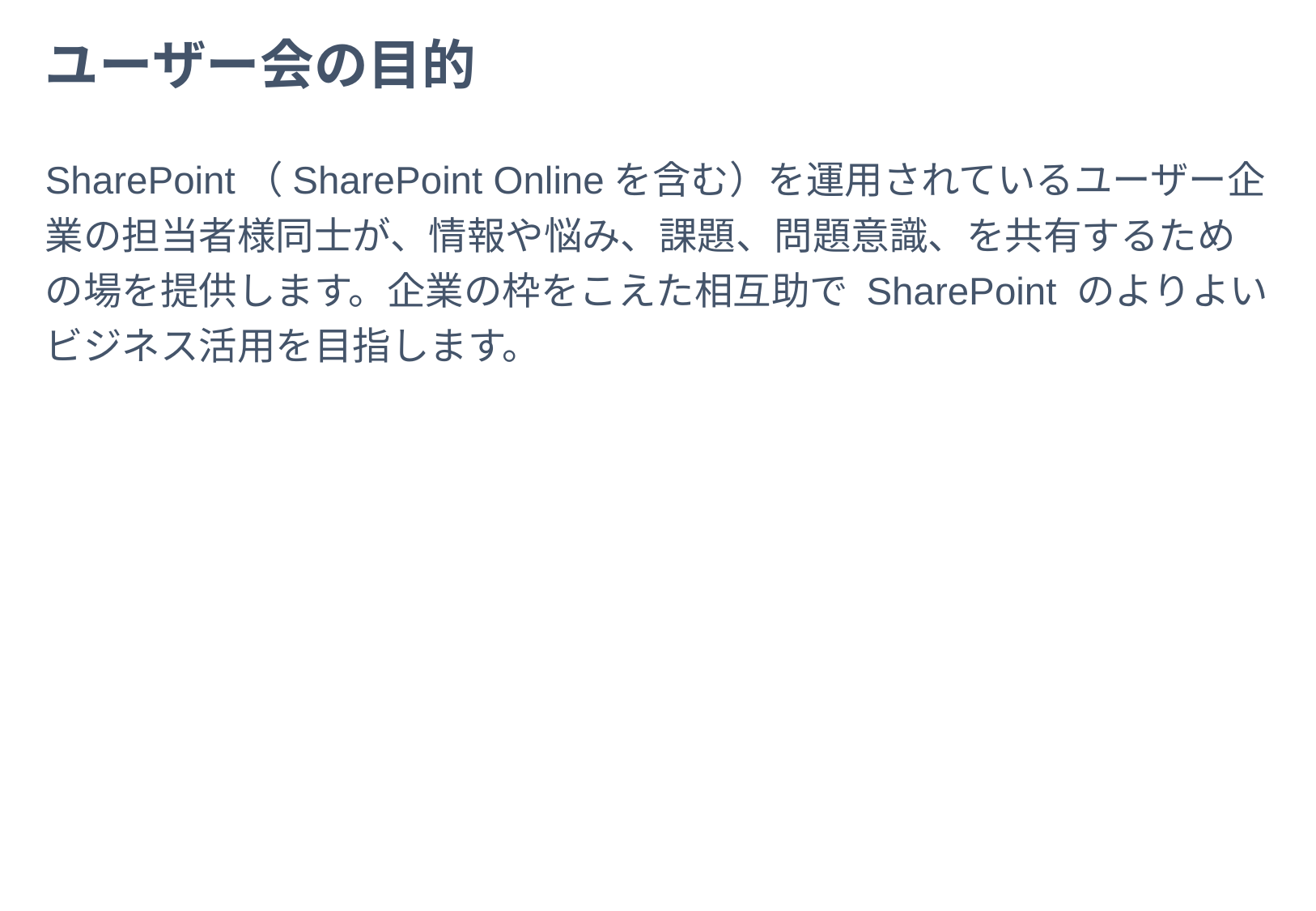

# ユーザー会の目的
SharePoint（SharePoint Onlineを含む）を運用されているユーザー企業の担当者様同士が、情報や悩み、課題、問題意識、を共有するための場を提供します。企業の枠をこえた相互助で SharePoint のよりよいビジネス活用を目指します。